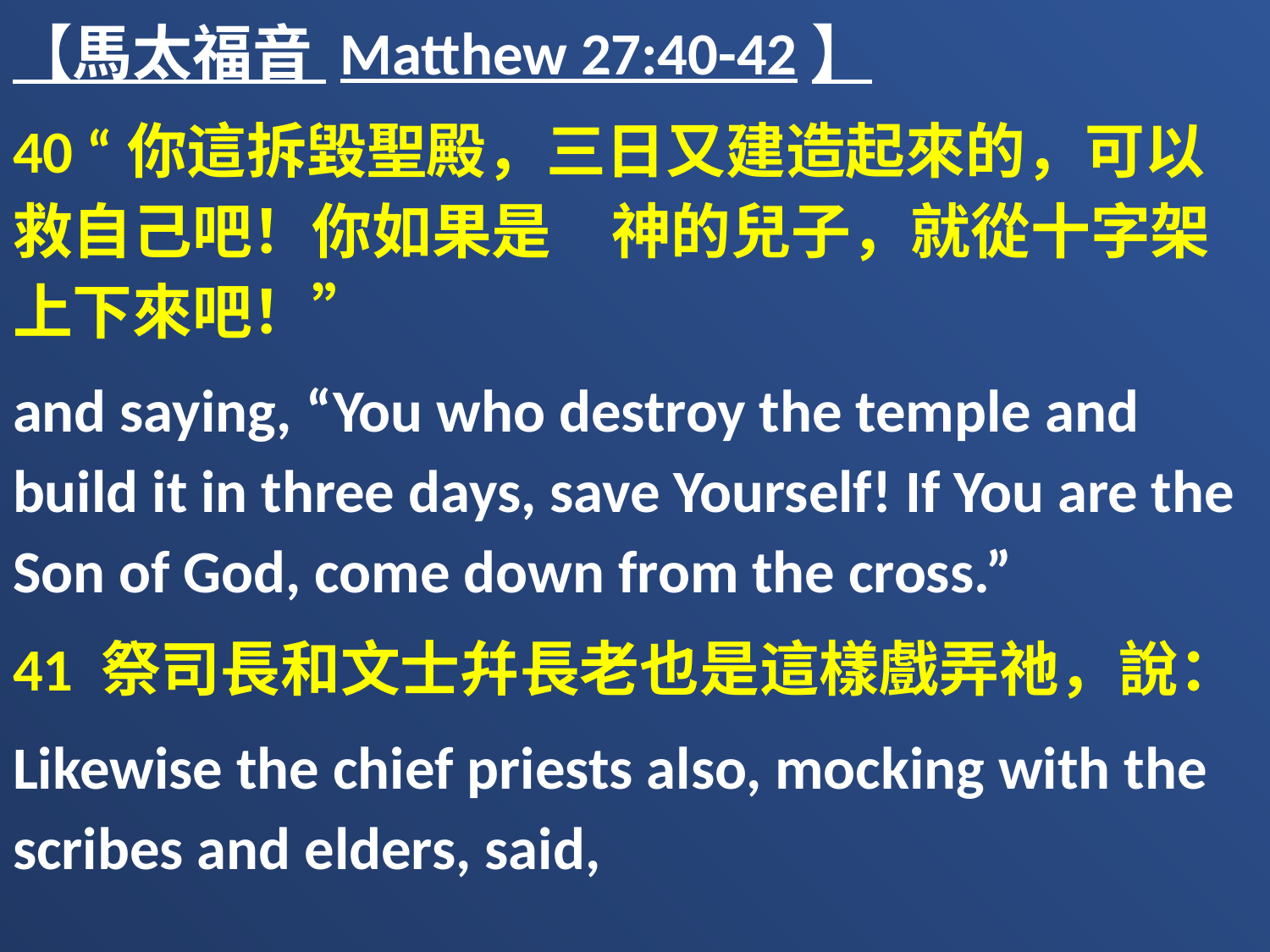

【馬太福音 Matthew 27:40-42】
40 “你這拆毀聖殿，三日又建造起來的，可以救自己吧！你如果是　神的兒子，就從十字架上下來吧！”
and saying, “You who destroy the temple and build it in three days, save Yourself! If You are the Son of God, come down from the cross.”
41 祭司長和文士幷長老也是這樣戲弄祂，說：
Likewise the chief priests also, mocking with the scribes and elders, said,